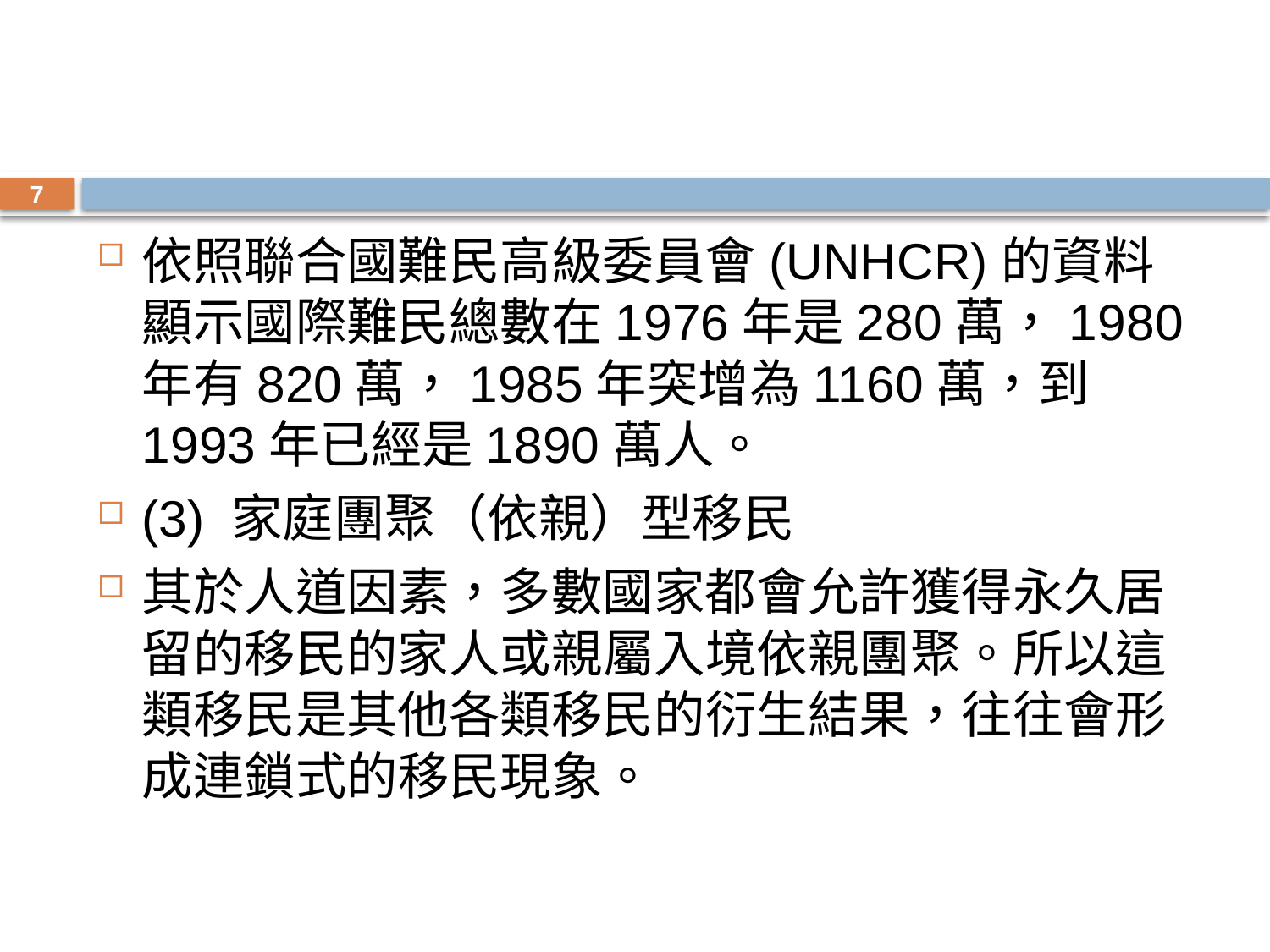

#
7
依照聯合國難民高級委員會(UNHCR)的資料顯示國際難民總數在1976年是280萬，1980年有820萬，1985年突增為1160萬，到1993年已經是1890萬人。
(3) 家庭團聚（依親）型移民
其於人道因素，多數國家都會允許獲得永久居留的移民的家人或親屬入境依親團聚。所以這類移民是其他各類移民的衍生結果，往往會形成連鎖式的移民現象。